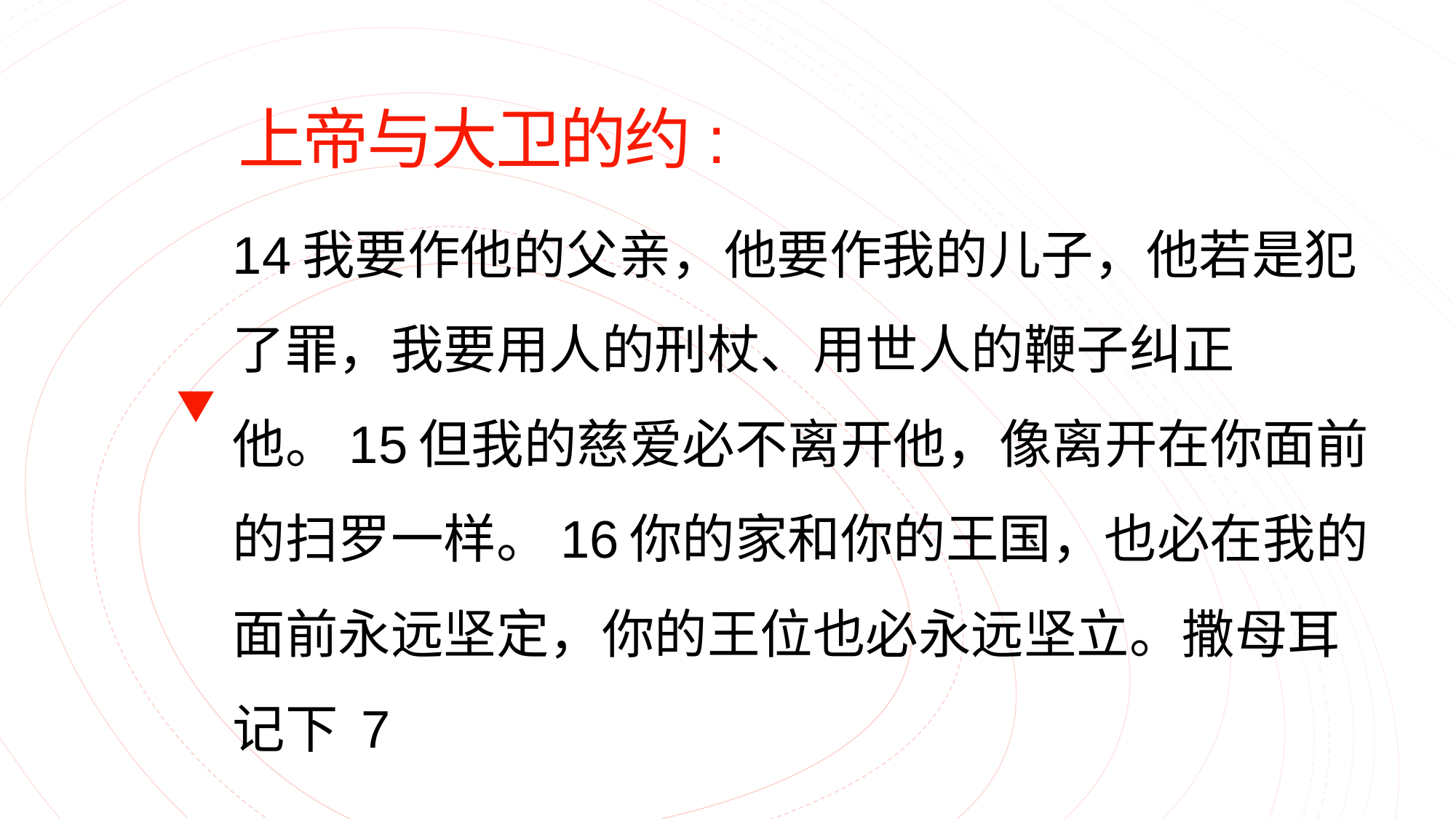

# 上帝与大卫的约:

14我要作他的父亲，他要作我的儿子，他若是犯了罪，我要用人的刑杖、用世人的鞭子纠正他。15但我的慈爱必不离开他，像离开在你面前的扫罗一样。16你的家和你的王国，也必在我的面前永远坚定，你的王位也必永远坚立。撒母耳记下 7